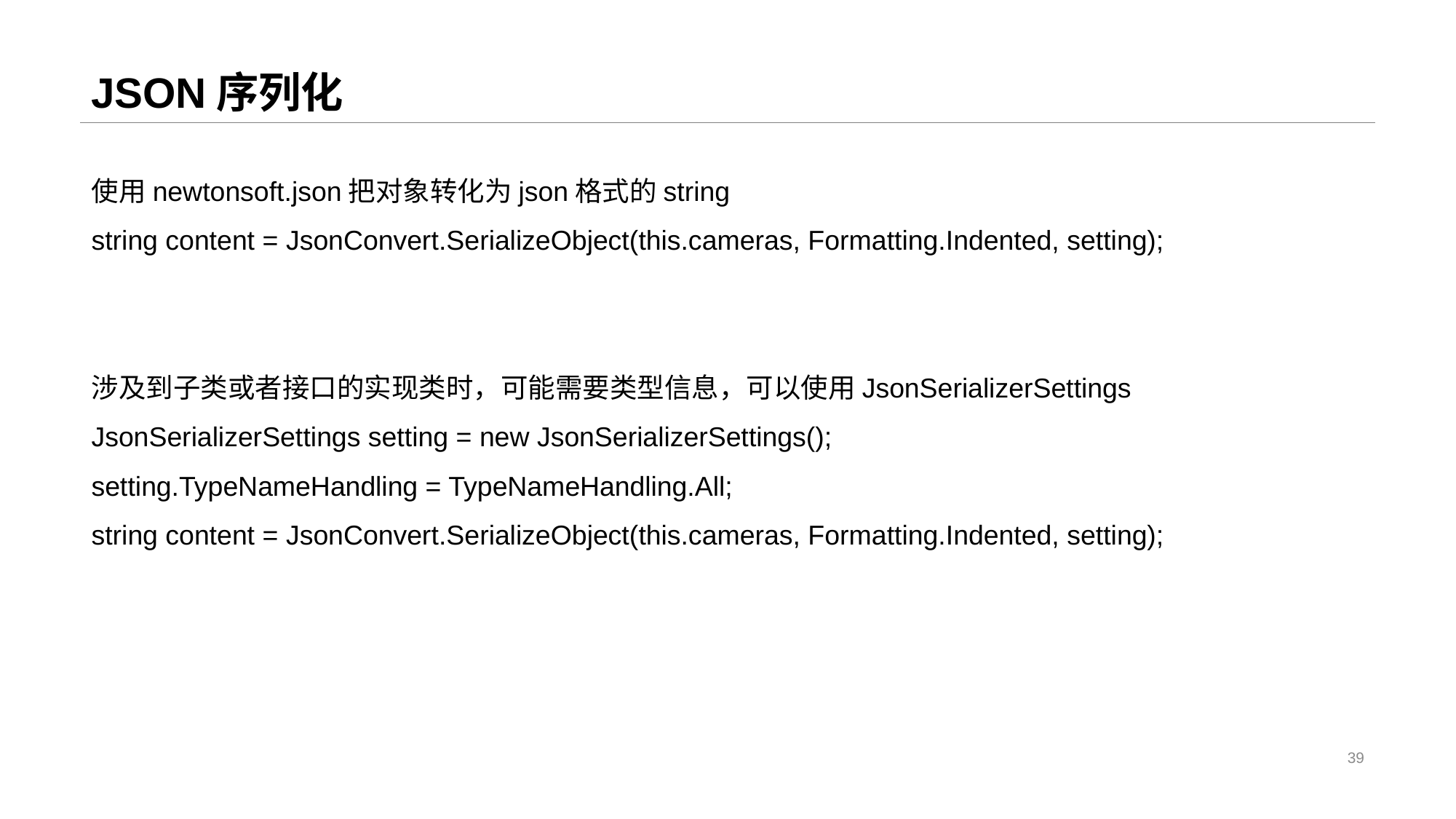

# JSON序列化
使用newtonsoft.json把对象转化为json格式的string
string content = JsonConvert.SerializeObject(this.cameras, Formatting.Indented, setting);

涉及到子类或者接口的实现类时，可能需要类型信息，可以使用JsonSerializerSettings
JsonSerializerSettings setting = new JsonSerializerSettings();
setting.TypeNameHandling = TypeNameHandling.All;
string content = JsonConvert.SerializeObject(this.cameras, Formatting.Indented, setting);
39